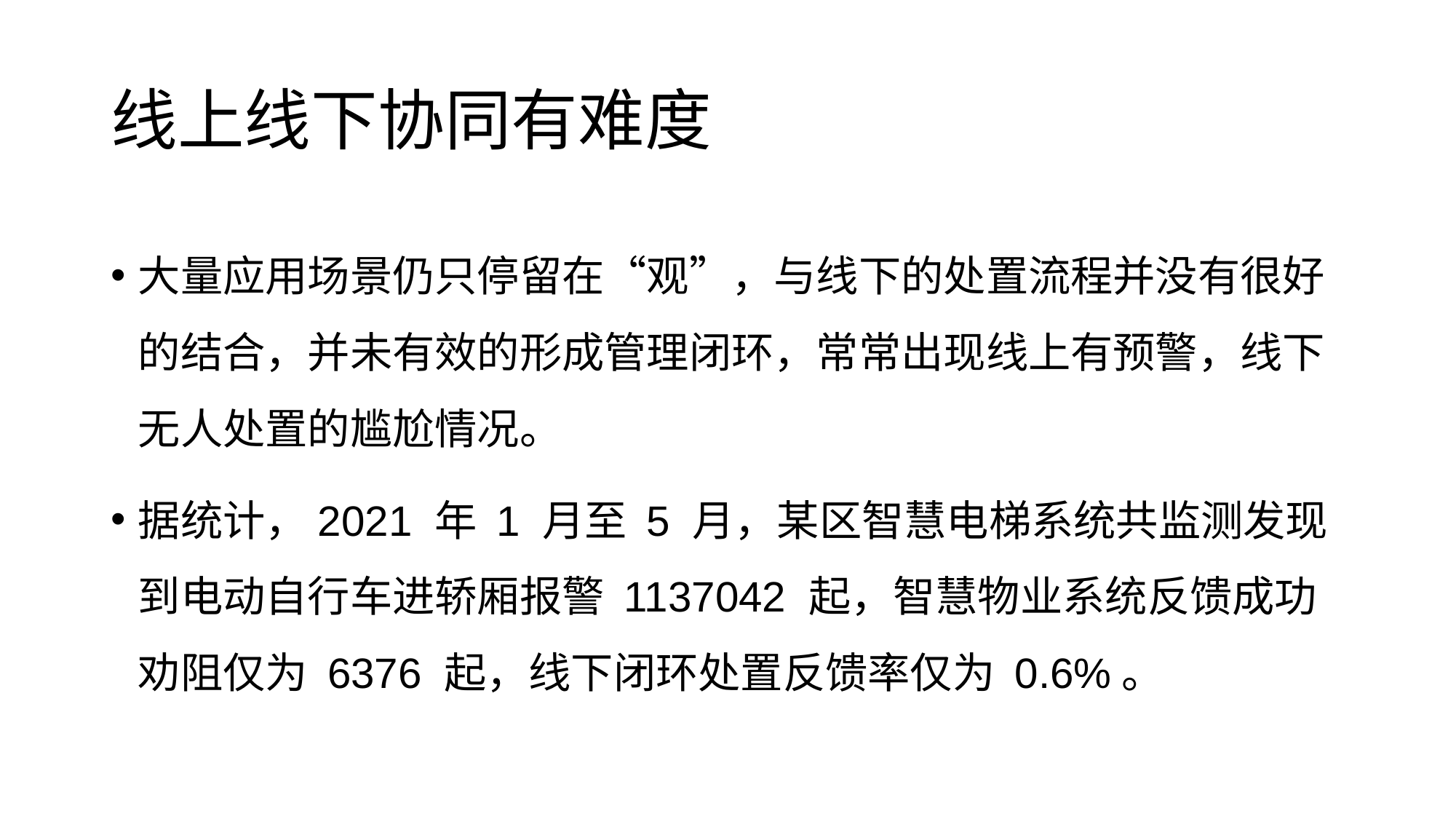

# 线上线下协同有难度
大量应用场景仍只停留在“观”，与线下的处置流程并没有很好的结合，并未有效的形成管理闭环，常常出现线上有预警，线下无人处置的尴尬情况。
据统计，2021 年 1 月至 5 月，某区智慧电梯系统共监测发现到电动自行车进轿厢报警 1137042 起，智慧物业系统反馈成功劝阻仅为 6376 起，线下闭环处置反馈率仅为 0.6%。